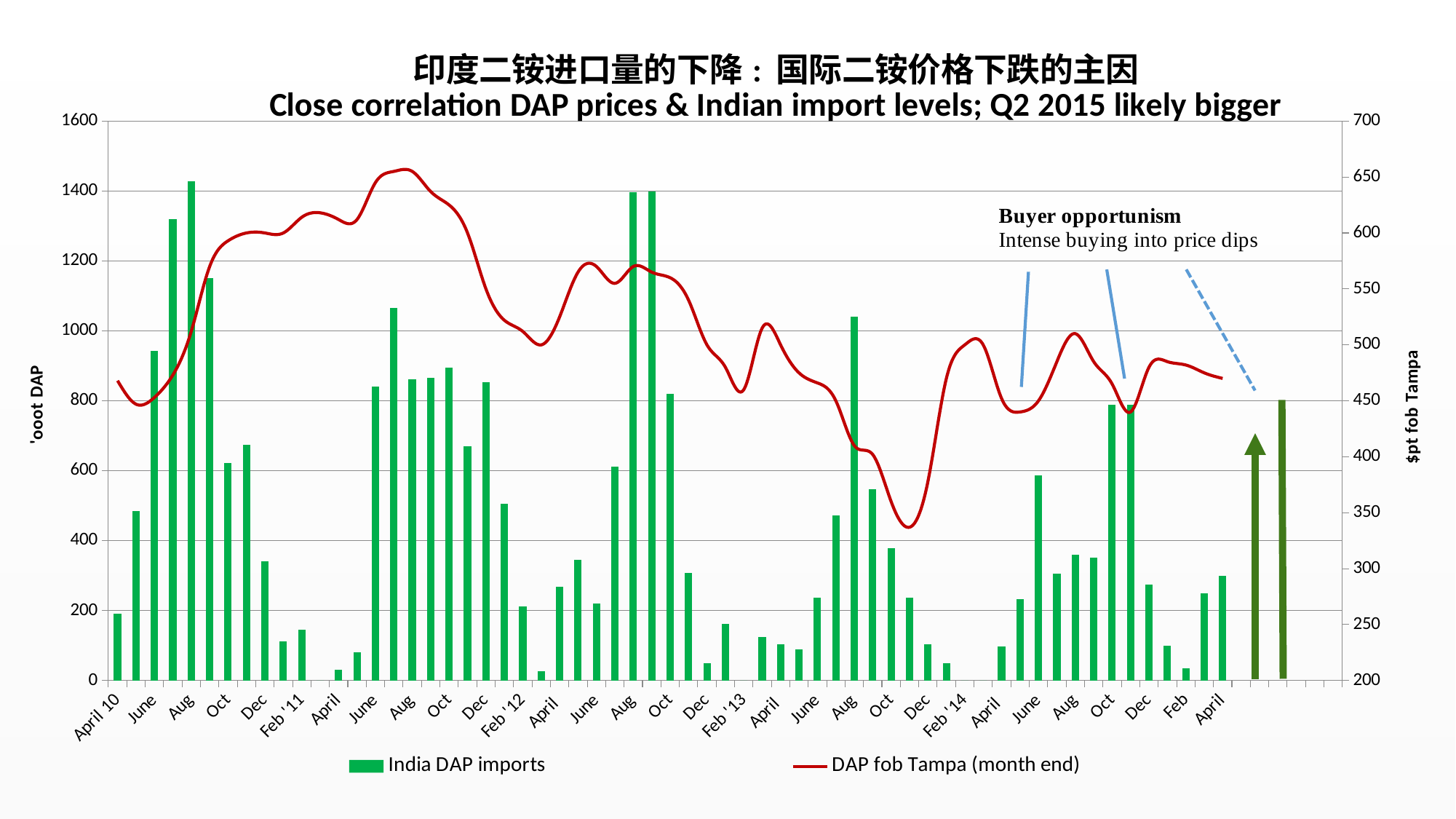

### Chart: 印度二铵进口量的下降: 国际二铵价格下跌的主因
Close correlation DAP prices & Indian import levels; Q2 2015 likely bigger

| Category | India DAP imports | DAP fob Tampa (month end) |
|---|---|---|
| April 10 | 191.19 | 468.0 |
| May | 484.27 | 447.0 |
| June | 942.21 | 453.0 |
| July | 1320.0 | 473.0 |
| Aug | 1428.08 | 512.0 |
| Sept | 1151.1299999999999 | 570.0 |
| Oct | 623.0 | 593.0 |
| Nov | 675.0 | 600.0 |
| Dec | 340.0 | 600.0 |
| Jan 11 | 112.0 | 600.0 |
| Feb '11 | 146.0 | 614.0 |
| Mar | 0.0 | 618.0 |
| April | 30.0 | 612.0 |
| May | 80.0 | 612.0 |
| June | 841.0 | 645.0 |
| July | 1065.0 | 655.0 |
| Aug | 862.0 | 655.0 |
| Sept | 865.0 | 637.0 |
| Oct | 895.0 | 625.0 |
| Nov | 670.0 | 600.0 |
| Dec | 854.0 | 550.0 |
| Jan 12 | 505.0 | 522.0 |
| Feb '12 | 213.0 | 512.0 |
| Mar | 26.0 | 500.0 |
| April  | 268.0 | 525.0 |
| May | 345.0 | 565.0 |
| June | 221.0 | 570.0 |
| July | 612.0 | 555.0 |
| Aug | 1397.0 | 570.0 |
| Sept | 1398.0 | 565.0 |
| Oct | 820.0 | 560.0 |
| Nov | 308.0 | 540.0 |
| Dec | 49.0 | 500.0 |
| Jan 13 | 161.0 | 480.0 |
| Feb '13 | 0.0 | 460.0 |
| Mar | 124.0 | 515.0 |
| April  | 104.0 | 500.0 |
| May | 90.0 | 475.0 |
| June | 236.0 | 466.0 |
| July | 473.0 | 450.0 |
| Aug | 1041.0 | 410.0 |
| Sept | 548.0 | 402.0 |
| Oct | 378.0 | 360.0 |
| Nov | 237.0 | 337.0 |
| Dec | 104.0 | 378.0 |
| Jan 14 | 50.0 | 470.0 |
| Feb '14 | 0.0 | 500.0 |
| Mar | 0.0 | 500.0 |
| April  | 98.0 | 452.0 |
| May | 232.0 | 440.0 |
| June | 587.0 | 450.0 |
| July | 306.0 | 485.0 |
| Aug | 359.0 | 510.0 |
| Sept | 351.0 | 485.0 |
| Oct | 788.0 | 465.0 |
| Nov | 789.0 | 440.0 |
| Dec | 275.0 | 480.0 |
| Jan '15 | 100.0 | 485.0 |
| Feb | 35.0 | 482.0 |
| Mar | 250.0 | 475.0 |
| April | 300.0 | 470.0 |